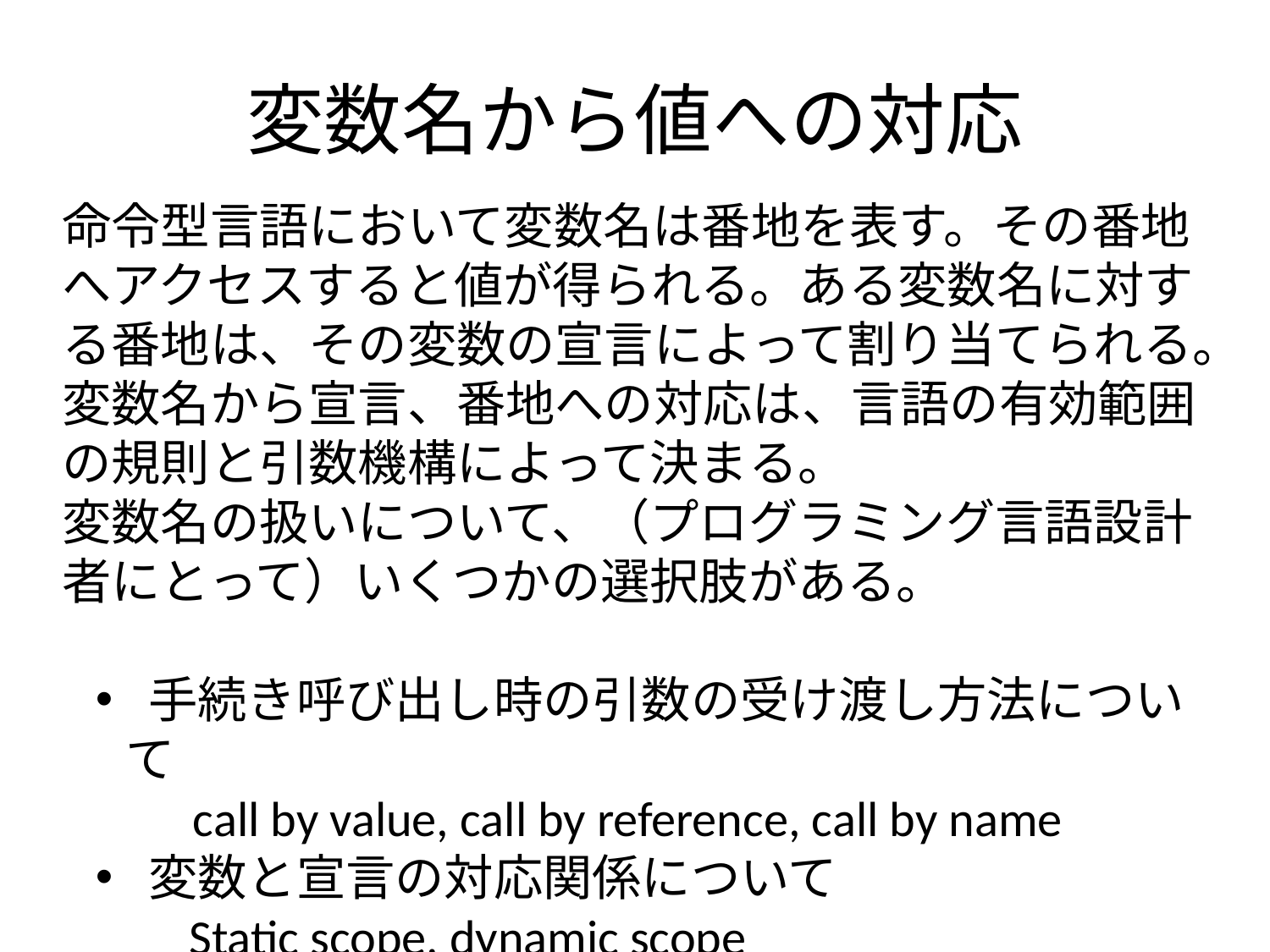

# 変数名から値への対応
命令型言語において変数名は番地を表す。その番地へアクセスすると値が得られる。ある変数名に対する番地は、その変数の宣言によって割り当てられる。変数名から宣言、番地への対応は、言語の有効範囲の規則と引数機構によって決まる。
変数名の扱いについて、（プログラミング言語設計者にとって）いくつかの選択肢がある。

 手続き呼び出し時の引数の受け渡し方法について
      call by value, call by reference, call by name
 変数と宣言の対応関係について
Static scope, dynamic scope